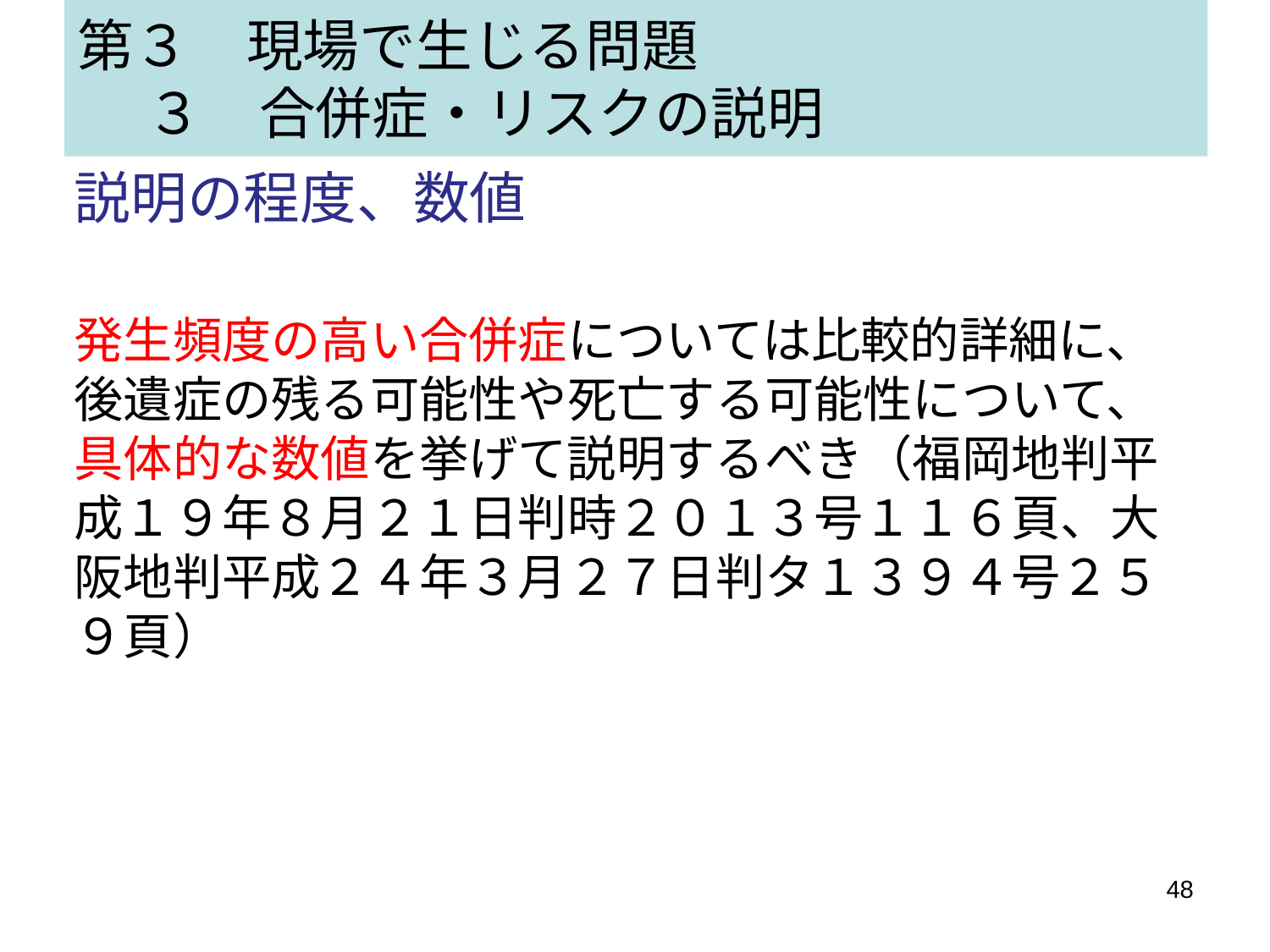

# 第３　現場で生じる問題 　 ３　合併症・リスクの説明
説明の程度、数値

発生頻度の高い合併症については比較的詳細に、後遺症の残る可能性や死亡する可能性について、具体的な数値を挙げて説明するべき（福岡地判平成１９年８月２１日判時２０１３号１１６頁、大阪地判平成２４年３月２７日判タ１３９４号２５９頁）

48